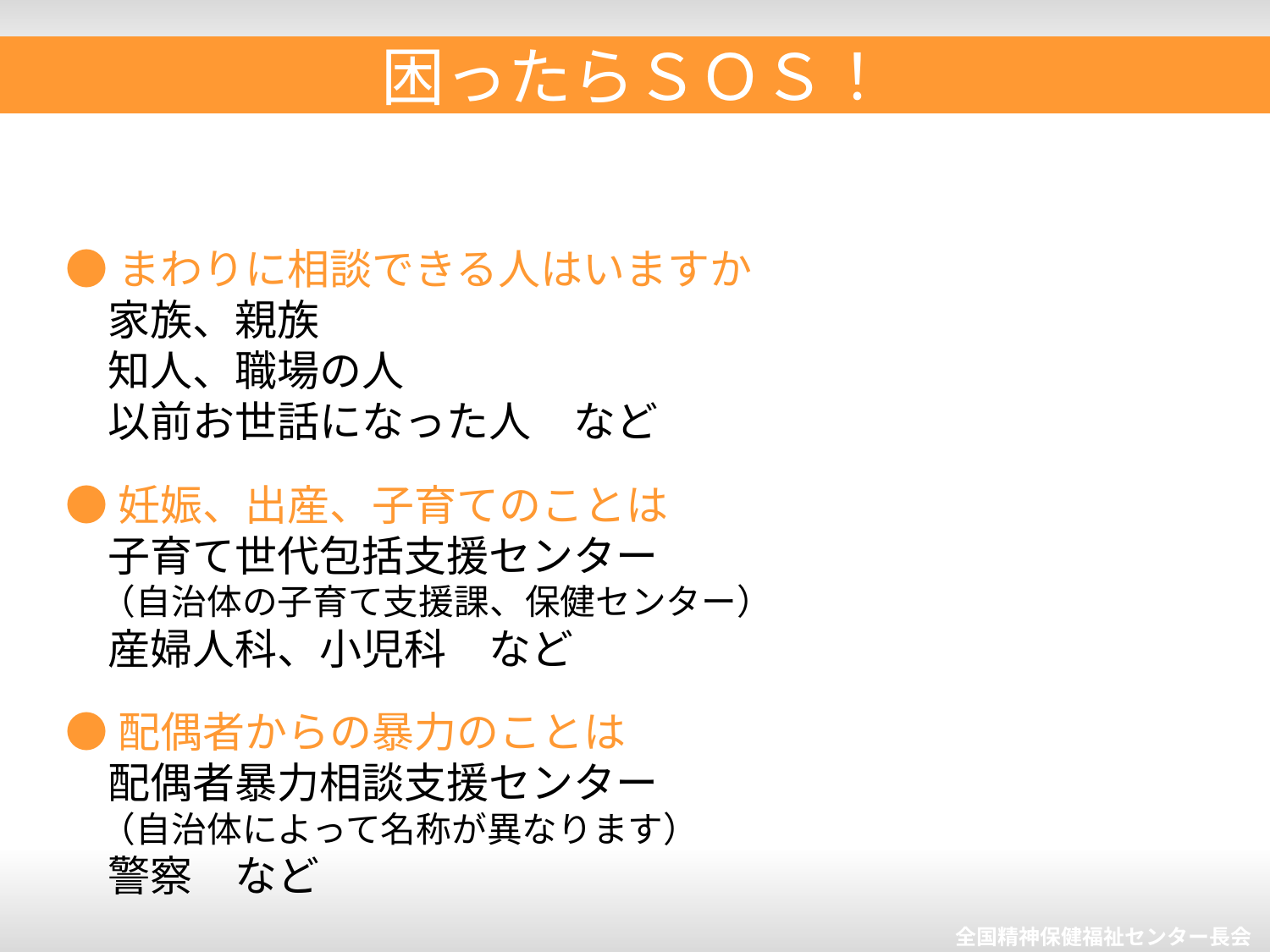

困ったらＳＯＳ！
●まわりに相談できる人はいますか
　家族、親族
　知人、職場の人
　以前お世話になった人　など
●妊娠、出産、子育てのことは
　子育て世代包括支援センター
　（自治体の子育て支援課、保健センター）
　産婦人科、小児科　など
●配偶者からの暴力のことは
　配偶者暴力相談支援センター
　（自治体によって名称が異なります）
　警察　など
全国精神保健福祉センター長会